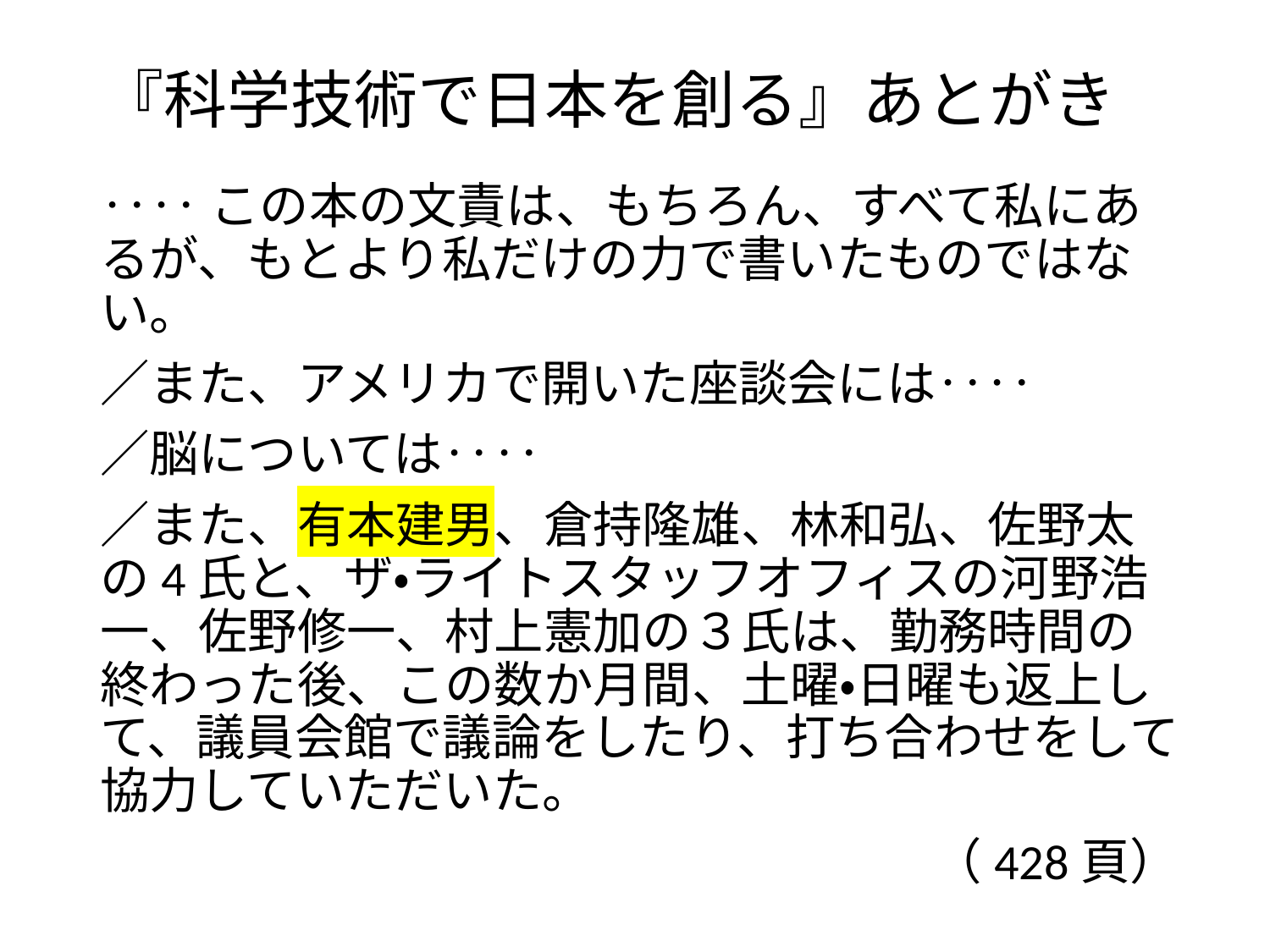

# 『科学技術で日本を創る』あとがき
‥‥この本の文責は、もちろん、すべて私にあるが、もとより私だけの力で書いたものではない。
／また、アメリカで開いた座談会には‥‥
／脳については‥‥
／また、有本建男、倉持隆雄、林和弘、佐野太の4氏と、ザ・ライトスタッフオフィスの河野浩一、佐野修一、村上憲加の３氏は、勤務時間の終わった後、この数か月間、土曜・日曜も返上して、議員会館で議論をしたり、打ち合わせをして協力していただいた。
（428頁）